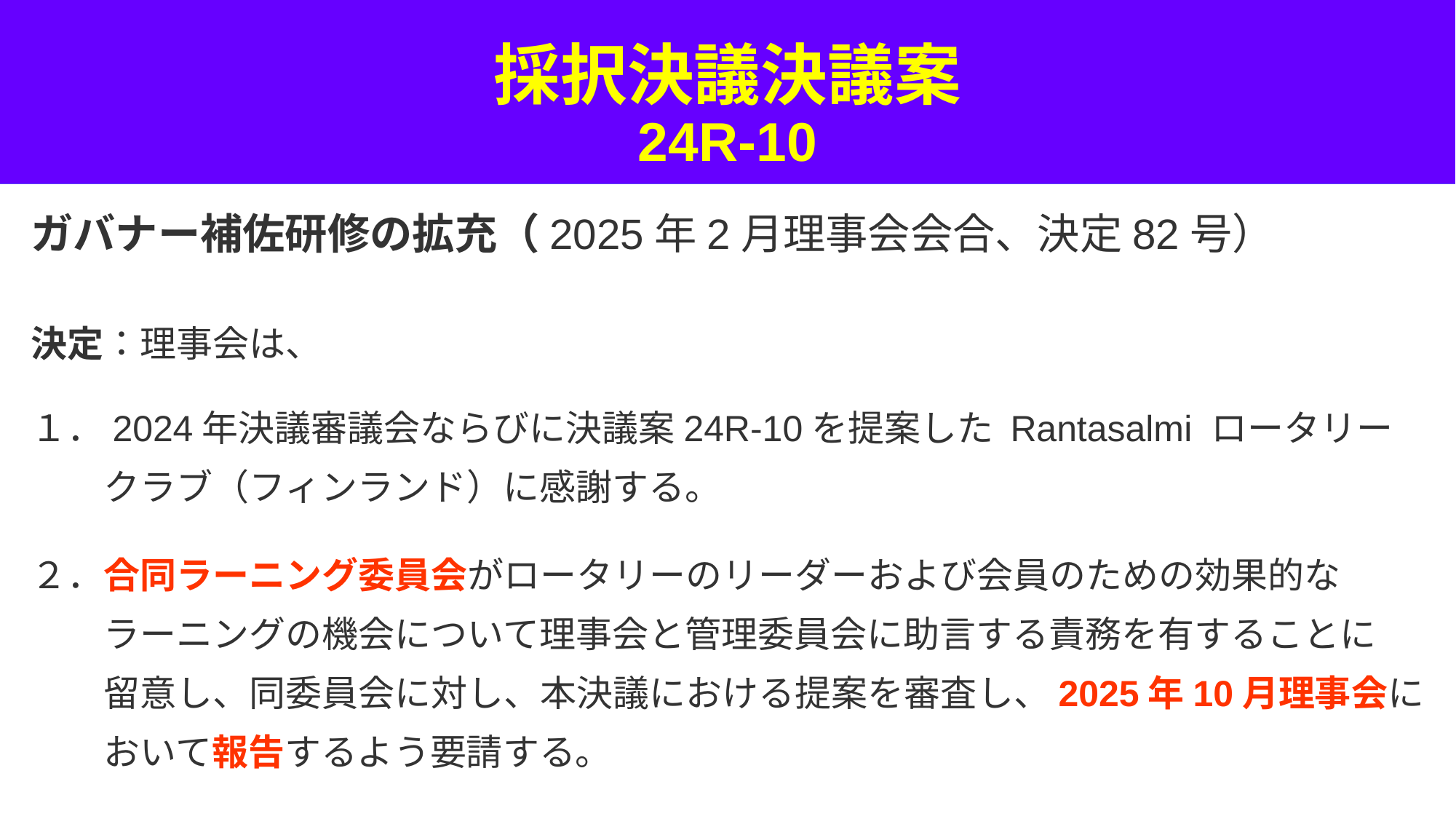

# 採択決議決議案 24R-10
ガバナー補佐研修の拡充（2025年2月理事会会合、決定82号）

決定：理事会は、

１．2024年決議審議会ならびに決議案24R-10を提案した Rantasalmi ロータリー
　　クラブ（フィンランド）に感謝する。

２．合同ラーニング委員会がロータリーのリーダーおよび会員のための効果的な
　　ラーニングの機会について理事会と管理委員会に助言する責務を有することに
　　留意し、同委員会に対し、本決議における提案を審査し、2025年10月理事会に
　　おいて報告するよう要請する。